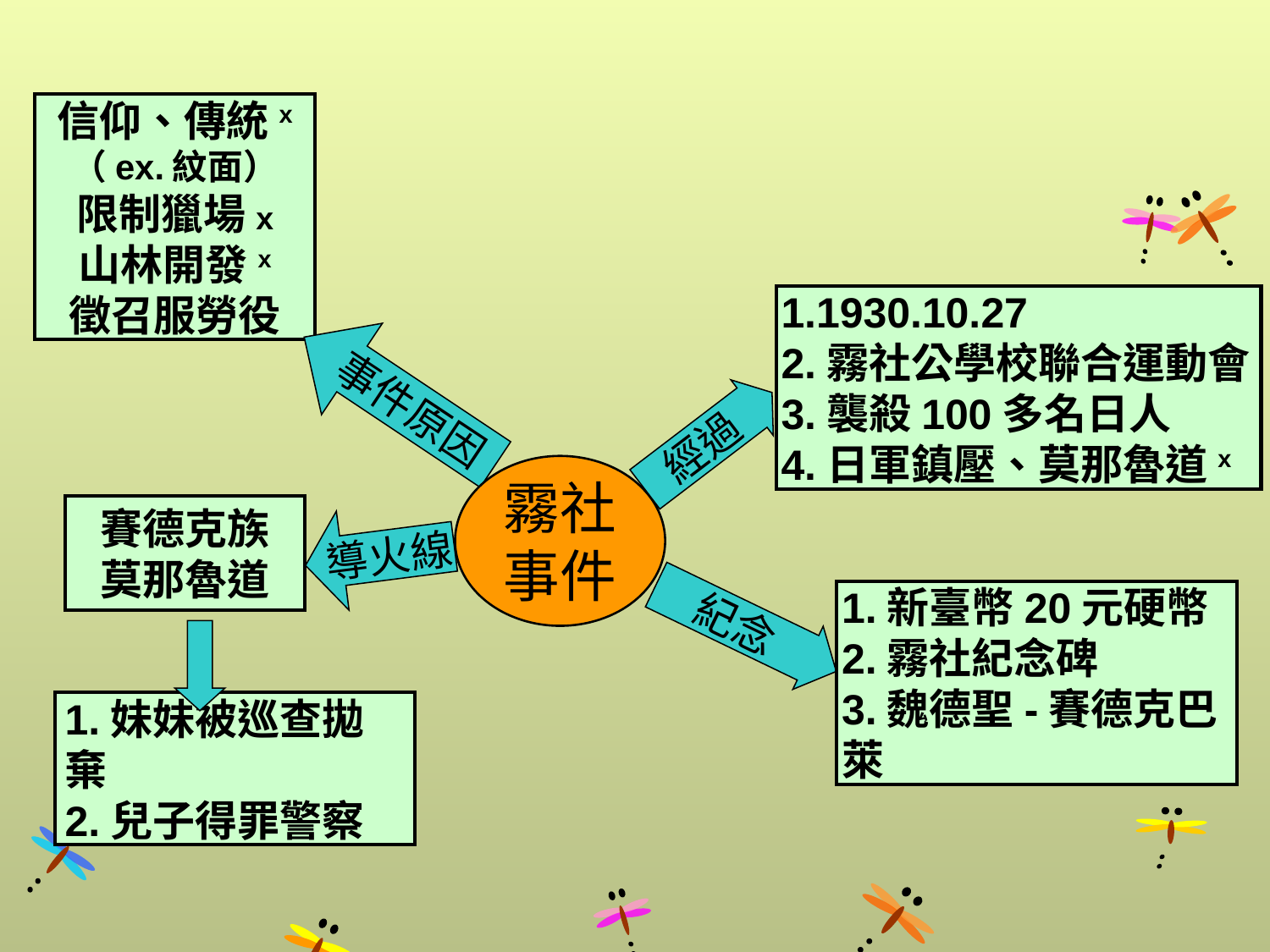

信仰、傳統x
（ex.紋面）
限制獵場x
山林開發x
徵召服勞役
1.1930.10.27
2.霧社公學校聯合運動會
3.襲殺100多名日人
4.日軍鎮壓、莫那魯道x
事件原因
經過
霧社
事件
賽德克族
莫那魯道
導火線
紀念
1.新臺幣20元硬幣
2.霧社紀念碑
3.魏德聖-賽德克巴萊

1.妹妹被巡查拋棄
2.兒子得罪警察